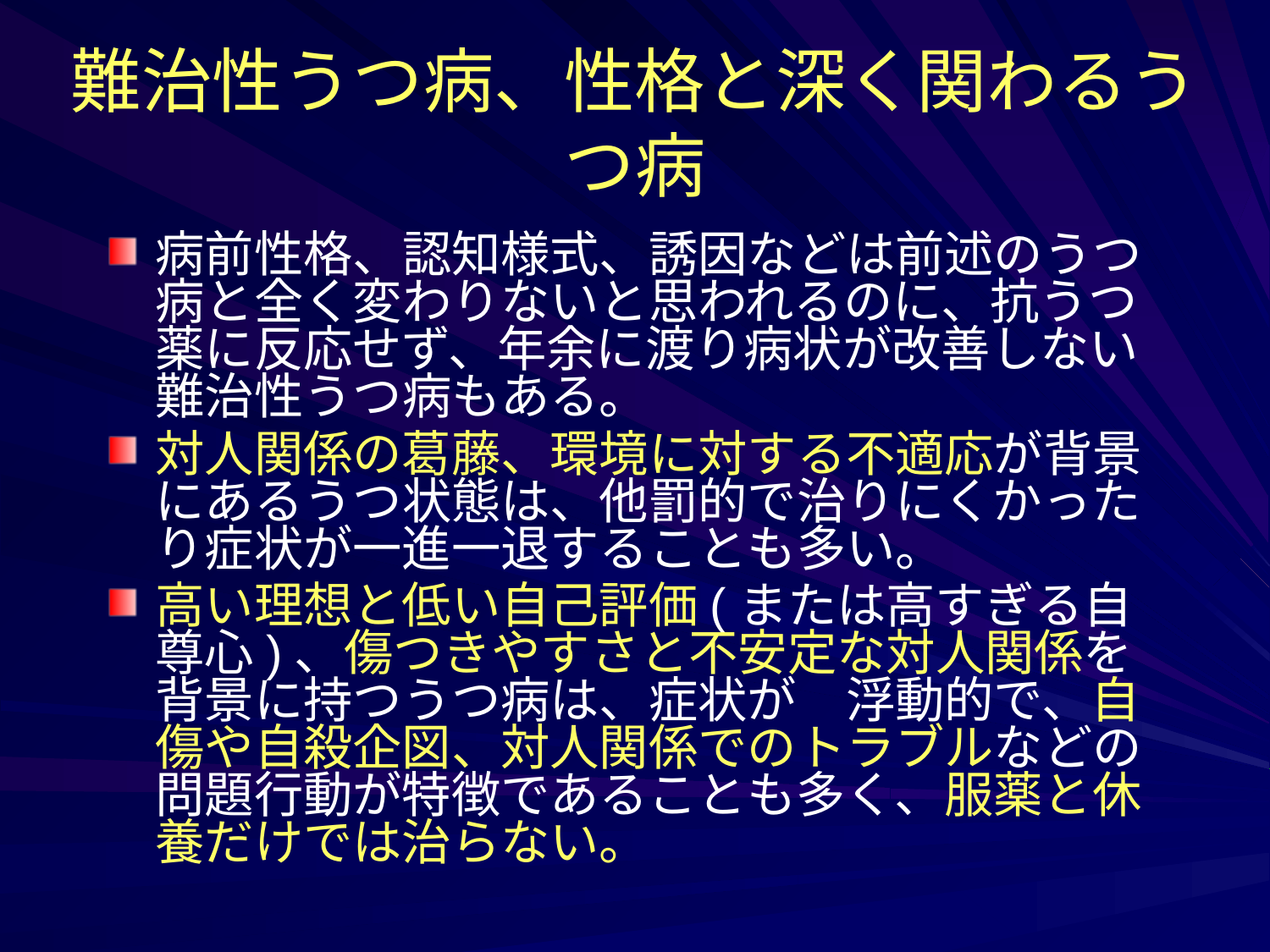

# 難治性うつ病、性格と深く関わるうつ病
病前性格、認知様式、誘因などは前述のうつ病と全く変わりないと思われるのに、抗うつ薬に反応せず、年余に渡り病状が改善しない難治性うつ病もある。
対人関係の葛藤、環境に対する不適応が背景にあるうつ状態は、他罰的で治りにくかったり症状が一進一退することも多い。
高い理想と低い自己評価(または高すぎる自尊心)、傷つきやすさと不安定な対人関係を背景に持つうつ病は、症状が　浮動的で、自傷や自殺企図、対人関係でのトラブルなどの問題行動が特徴であることも多く、服薬と休養だけでは治らない。